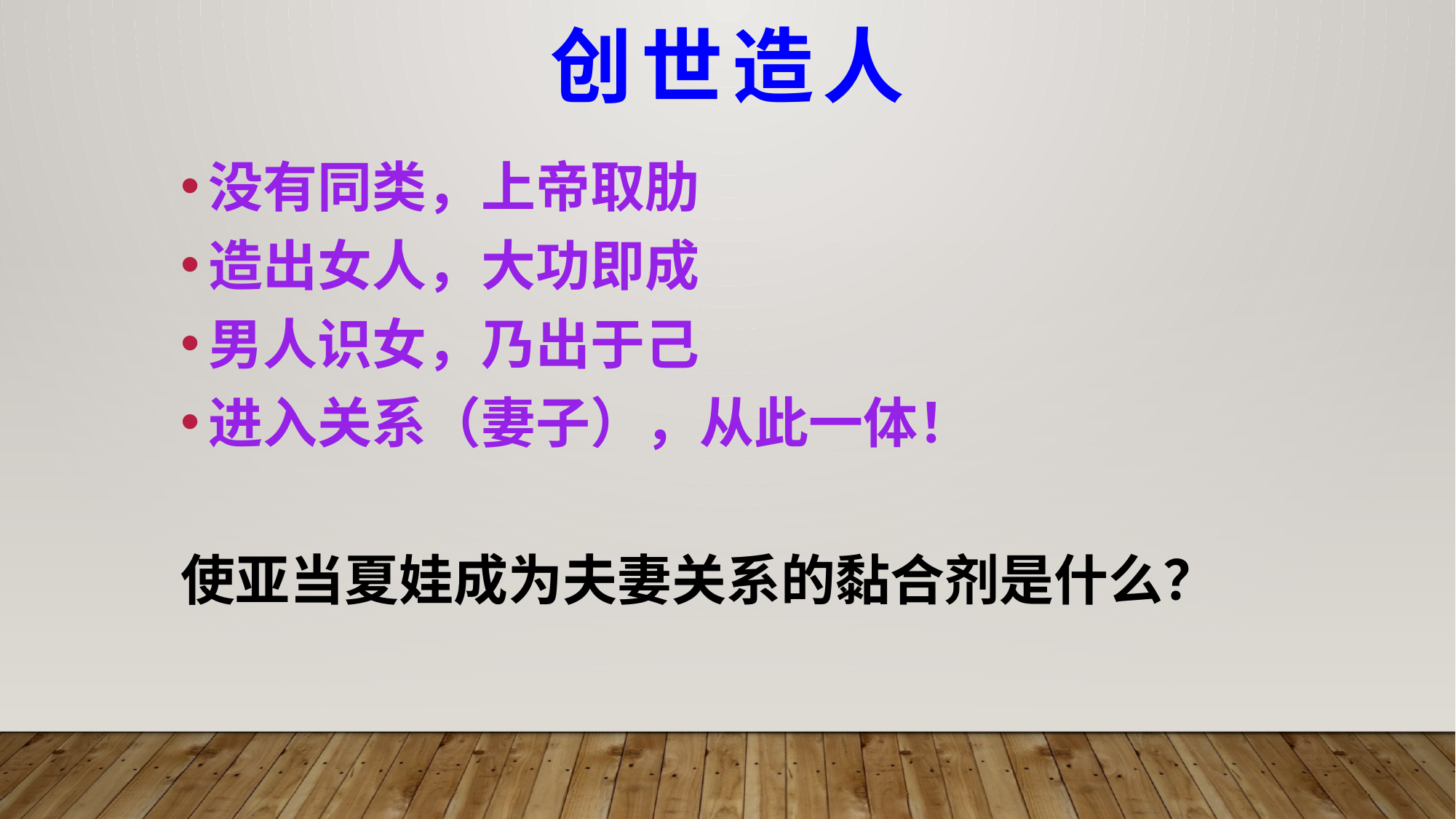

创世造人
没有同类，上帝取肋
造出女人，大功即成
男人识女，乃出于己
进入关系（妻子），从此一体！

使亚当夏娃成为夫妻关系的黏合剂是什么？